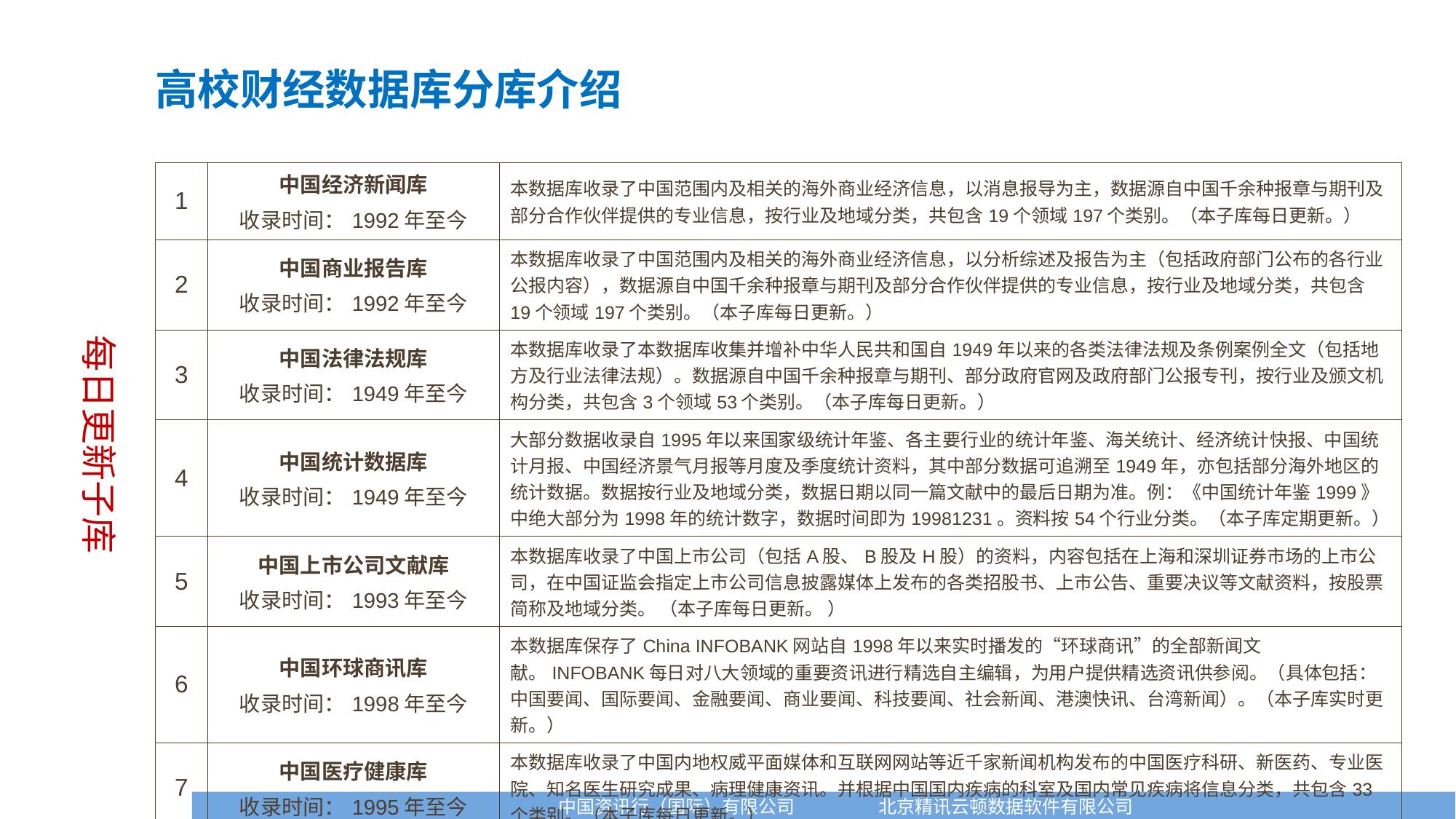

高校财经数据库分库介绍
| 1 | 中国经济新闻库 收录时间：1992年至今 | 本数据库收录了中国范围内及相关的海外商业经济信息，以消息报导为主，数据源自中国千余种报章与期刊及部分合作伙伴提供的专业信息，按行业及地域分类，共包含19个领域197个类别。（本子库每日更新。） |
| --- | --- | --- |
| 2 | 中国商业报告库 收录时间：1992年至今 | 本数据库收录了中国范围内及相关的海外商业经济信息，以分析综述及报告为主（包括政府部门公布的各行业公报内容），数据源自中国千余种报章与期刊及部分合作伙伴提供的专业信息，按行业及地域分类，共包含19个领域197个类别。（本子库每日更新。） |
| 3 | 中国法律法规库 收录时间：1949年至今 | 本数据库收录了本数据库收集并增补中华人民共和国自1949年以来的各类法律法规及条例案例全文（包括地方及行业法律法规）。数据源自中国千余种报章与期刊、部分政府官网及政府部门公报专刊，按行业及颁文机构分类，共包含3个领域53个类别。（本子库每日更新。） |
| 4 | 中国统计数据库 收录时间：1949年至今 | 大部分数据收录自1995年以来国家级统计年鉴、各主要行业的统计年鉴、海关统计、经济统计快报、中国统计月报、中国经济景气月报等月度及季度统计资料，其中部分数据可追溯至1949年，亦包括部分海外地区的统计数据。数据按行业及地域分类，数据日期以同一篇文献中的最后日期为准。例：《中国统计年鉴1999》中绝大部分为1998年的统计数字，数据时间即为19981231。资料按54个行业分类。（本子库定期更新。） |
| 5 | 中国上市公司文献库 收录时间：1993年至今 | 本数据库收录了中国上市公司（包括A股、B股及H股）的资料，内容包括在上海和深圳证券市场的上市公司，在中国证监会指定上市公司信息披露媒体上发布的各类招股书、上市公告、重要决议等文献资料，按股票简称及地域分类。 （本子库每日更新。 ） |
| 6 | 中国环球商讯库 收录时间：1998年至今 | 本数据库保存了China INFOBANK网站自1998年以来实时播发的“环球商讯”的全部新闻文献。INFOBANK每日对八大领域的重要资讯进行精选自主编辑，为用户提供精选资讯供参阅。（具体包括：中国要闻、国际要闻、金融要闻、商业要闻、科技要闻、社会新闻、港澳快讯、台湾新闻）。（本子库实时更新。） |
| 7 | 中国医疗健康库 收录时间：1995年至今 | 本数据库收录了中国内地权威平面媒体和互联网网站等近千家新闻机构发布的中国医疗科研、新医药、专业医院、知名医生研究成果、病理健康资讯。并根据中国国内疾病的科室及国内常见疾病将信息分类，共包含33个类别。（本子库每日更新。） |
每日更新子库